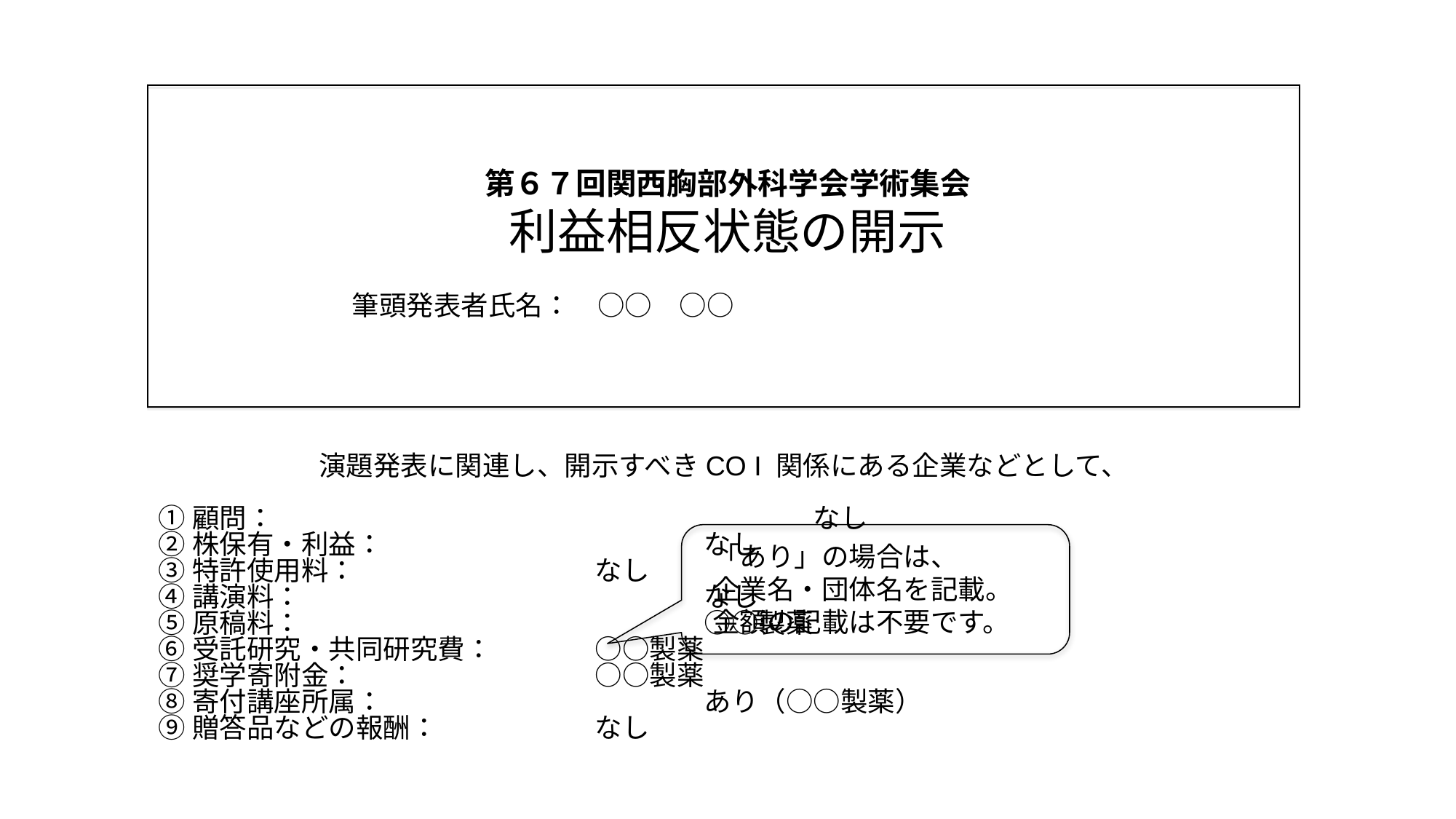

第６７回関西胸部外科学会学術集会
利益相反状態の開示

筆頭発表者氏名：　○○　○○
演題発表に関連し、開示すべきCO I 関係にある企業などとして、

①顧問：					なし
②株保有・利益：			なし
③特許使用料：			なし
④講演料：				なし
⑤原稿料：				○○製薬
⑥受託研究・共同研究費：	○○製薬
⑦奨学寄附金：			○○製薬
⑧寄付講座所属：			あり（○○製薬）
⑨贈答品などの報酬：		なし

「あり」の場合は、
企業名・団体名を記載。
金額の記載は不要です。